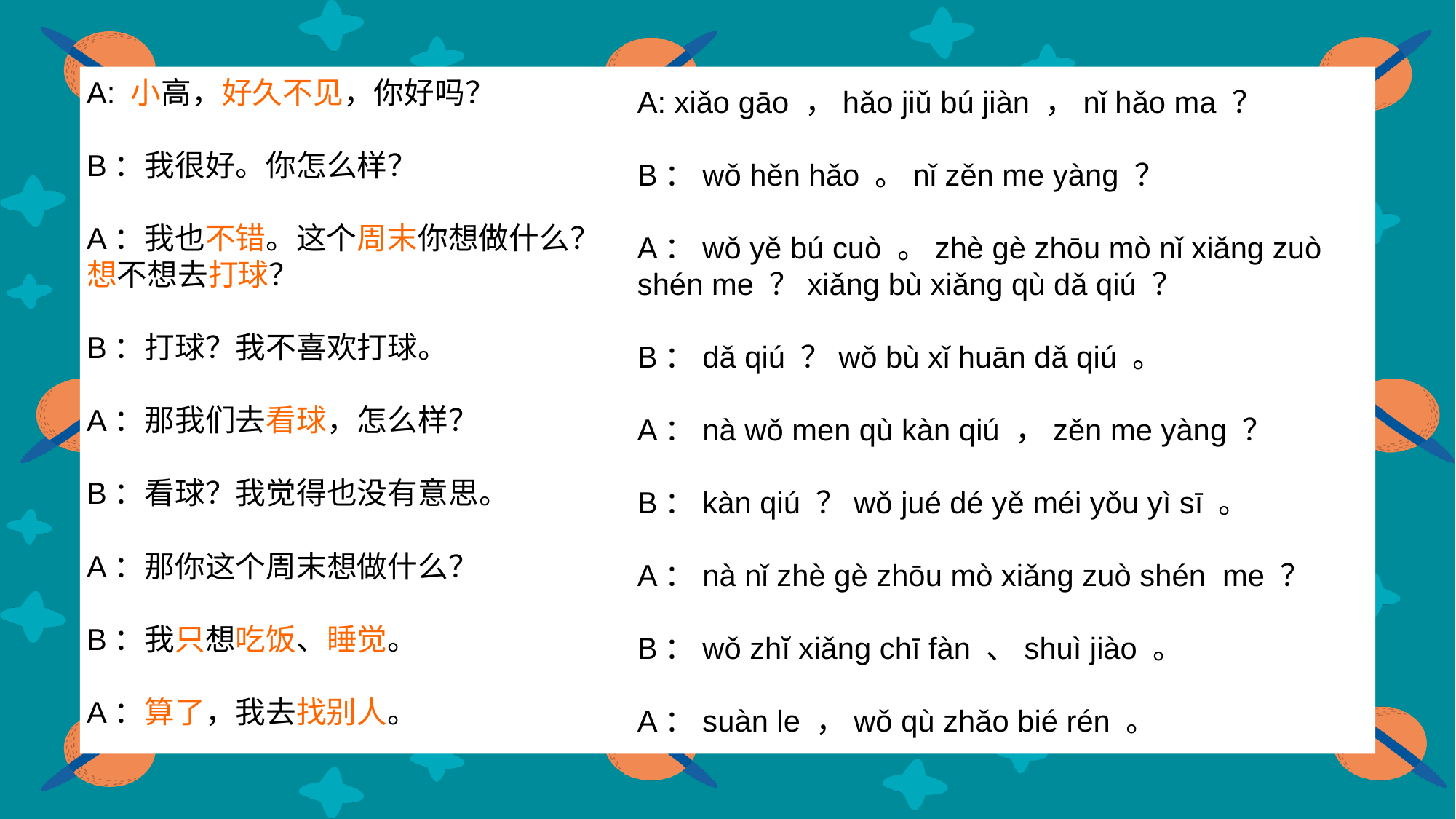

A: 小高，好久不见，你好吗？

B：我很好。你怎么样？

A：我也不错。这个周末你想做什么？
想不想去打球？

B：打球？我不喜欢打球。

A：那我们去看球，怎么样？

B：看球？我觉得也没有意思。

A：那你这个周末想做什么？

B：我只想吃饭、睡觉。

A：算了，我去找别人。
A: xiǎo gāo ，hǎo jiǔ bú jiàn ，nǐ hǎo ma ？

B：wǒ hěn hǎo 。nǐ zěn me yàng ？

A：wǒ yě bú cuò 。zhè gè zhōu mò nǐ xiǎng zuò shén me ？xiǎng bù xiǎng qù dǎ qiú ？

B：dǎ qiú ？wǒ bù xǐ huān dǎ qiú 。

A：nà wǒ men qù kàn qiú ，zěn me yàng ？

B：kàn qiú ？wǒ jué dé yě méi yǒu yì sī 。

A：nà nǐ zhè gè zhōu mò xiǎng zuò shén  me ？

B：wǒ zhĭ xiǎng chī fàn 、shuì jiào 。

A：suàn le ，wǒ qù zhǎo bié rén 。